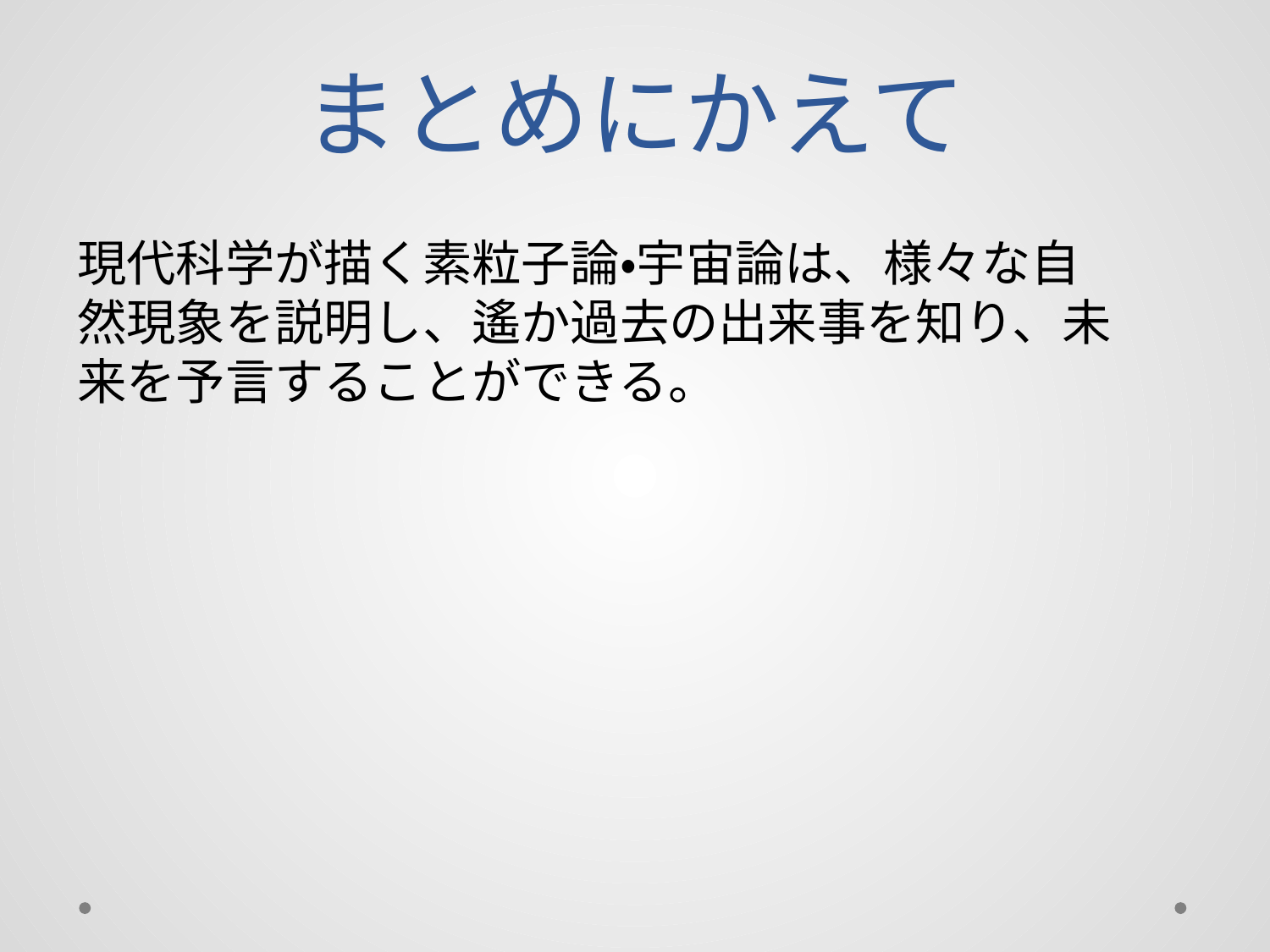

# まとめにかえて
現代科学が描く素粒子論・宇宙論は、様々な自然現象を説明し、遙か過去の出来事を知り、未来を予言することができる。